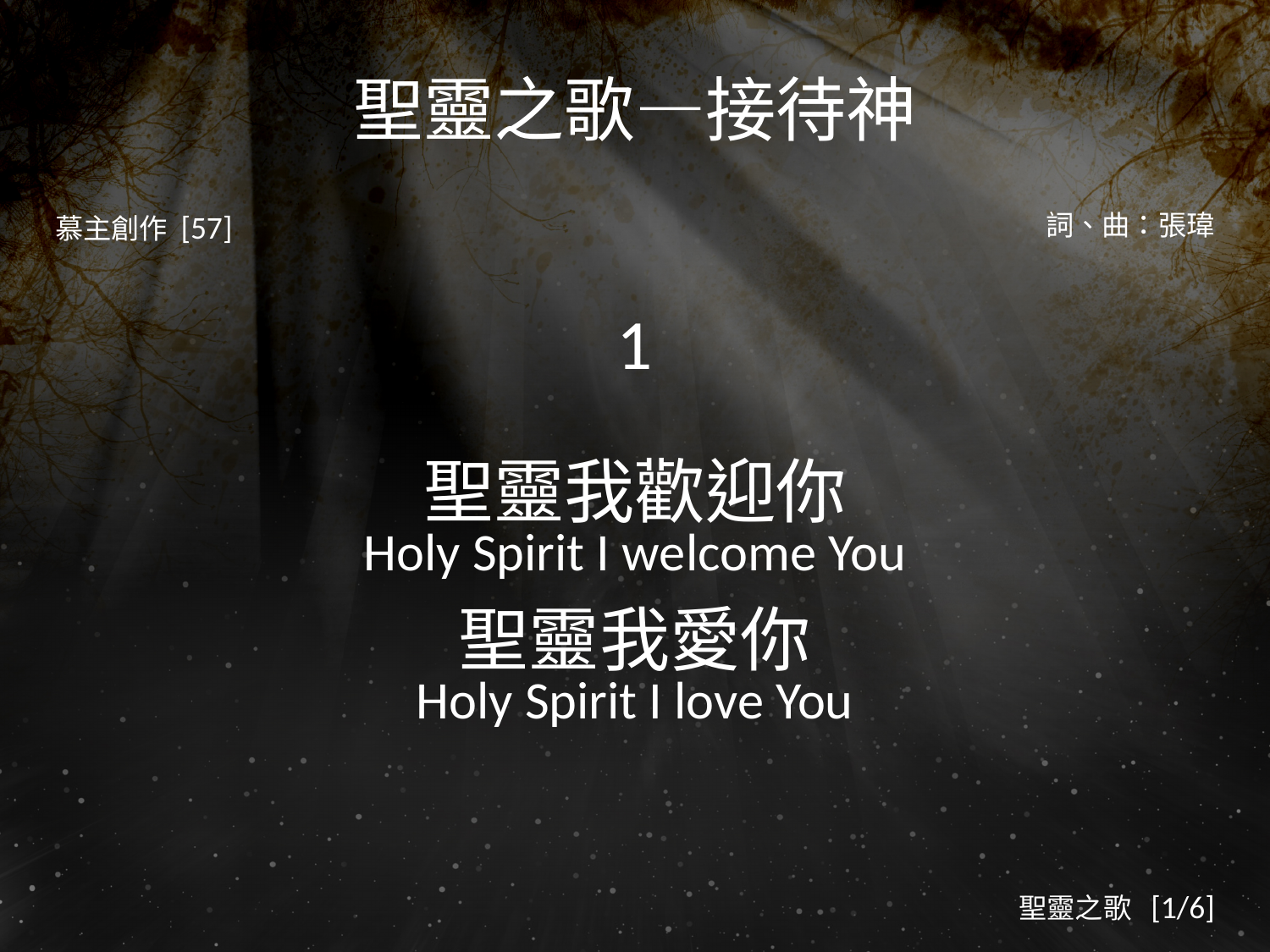

# 聖靈之歌—接待神

1

聖靈我歡迎你
Holy Spirit I welcome You

聖靈我愛你
Holy Spirit I love You

慕主創作 [57]
詞、曲：張瑋
聖靈之歌  [1/6]